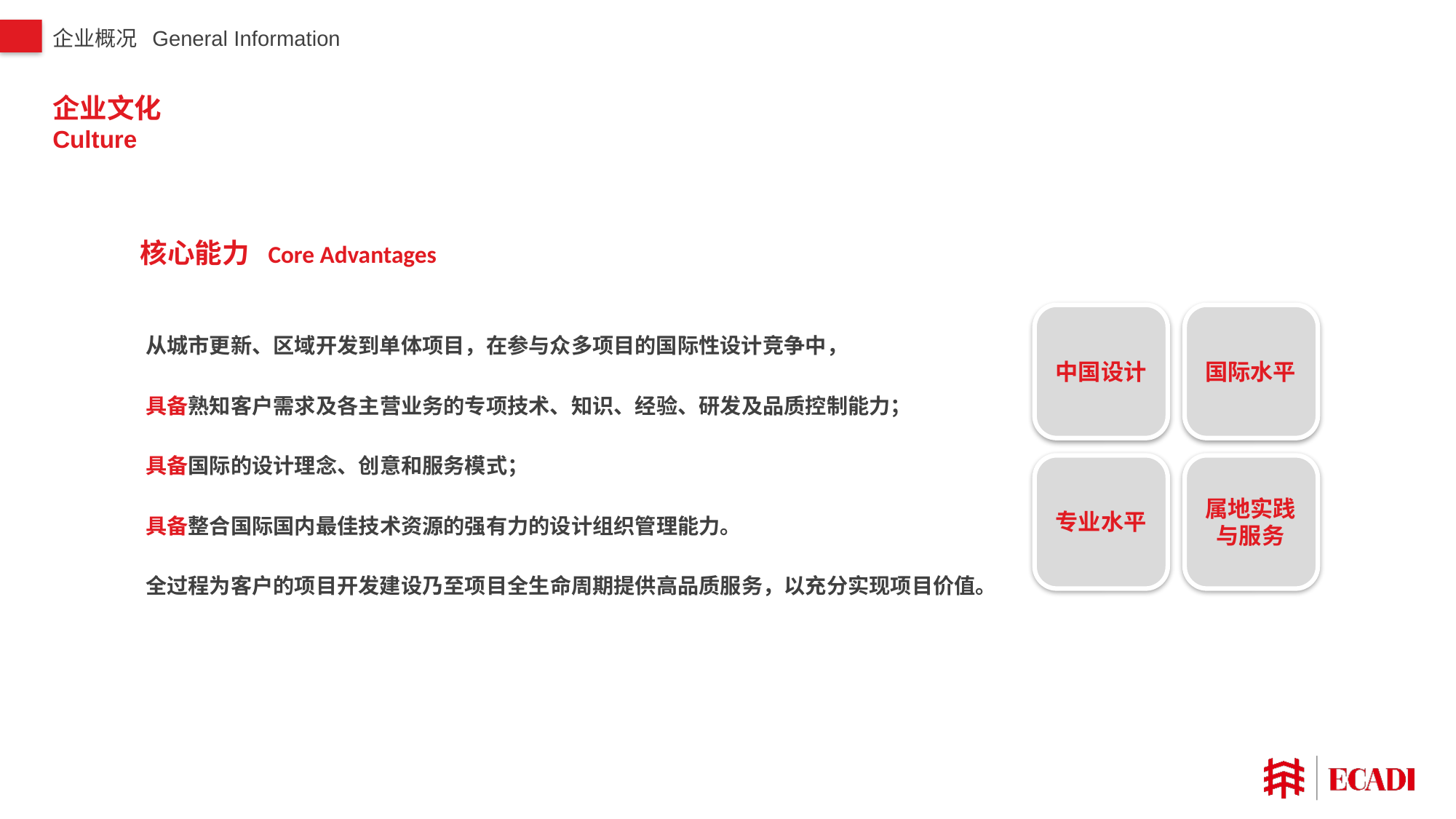

企业概况  General Information
# 企业文化 Culture
核心能力  Core Advantages
从城市更新、区域开发到单体项目，在参与众多项目的国际性设计竞争中，
具备熟知客户需求及各主营业务的专项技术、知识、经验、研发及品质控制能力；
具备国际的设计理念、创意和服务模式；
具备整合国际国内最佳技术资源的强有力的设计组织管理能力。
全过程为客户的项目开发建设乃至项目全生命周期提供高品质服务，以充分实现项目价值。

中国设计

国际水平

专业水平

属地实践与服务